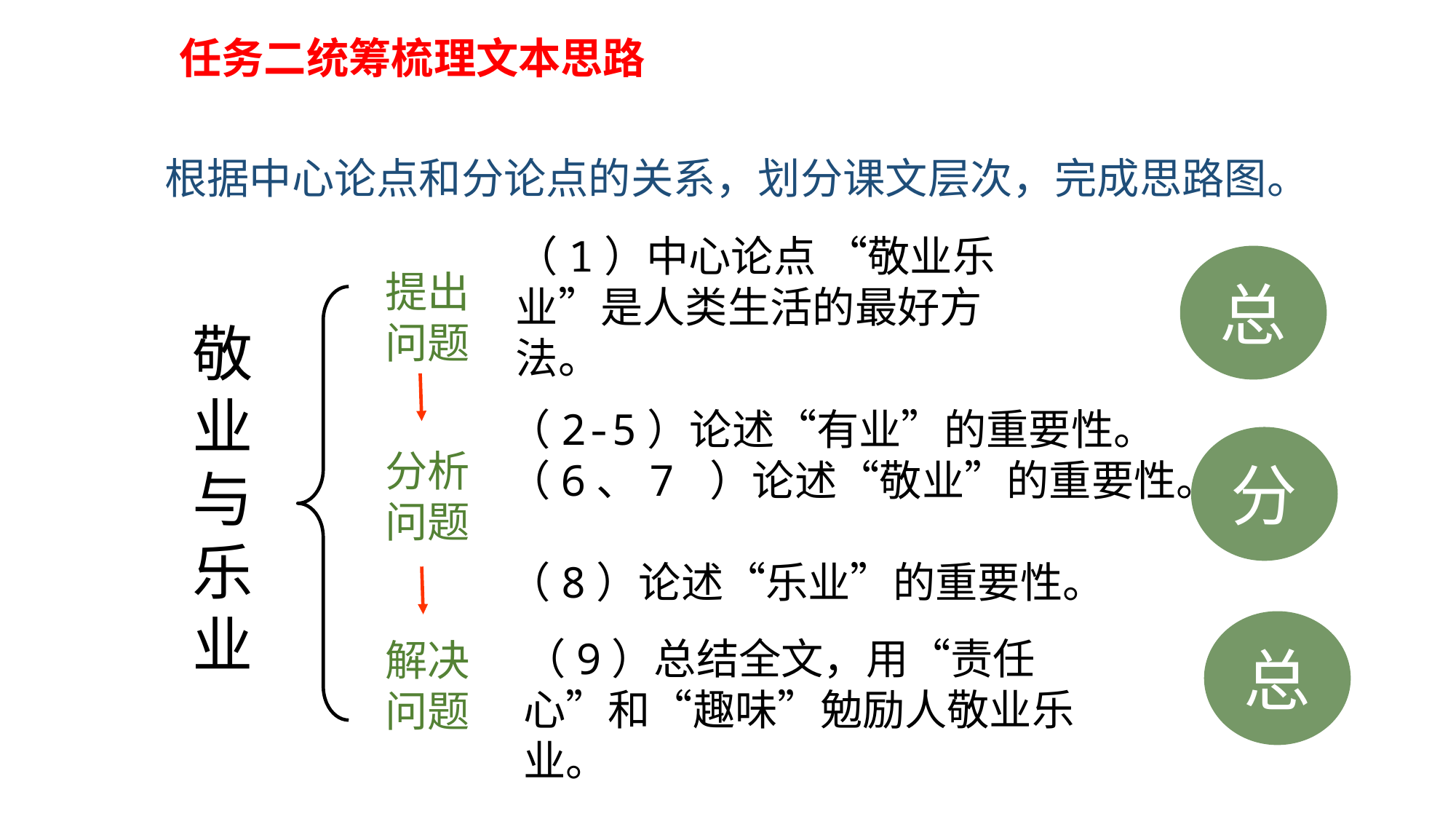

任务二统筹梳理文本思路

根据中心论点和分论点的关系，划分课文层次，完成思路图。
（1）中心论点 “敬业乐业”是人类生活的最好方法。
总
提出
问题

敬
业
与
乐
业

（2-5）论述“有业”的重要性。
（6、7 ）论述“敬业”的重要性。
（8）论述“乐业”的重要性。
分
分析问题

总
（9）总结全文，用“责任心”和“趣味”勉励人敬业乐业。
解决问题